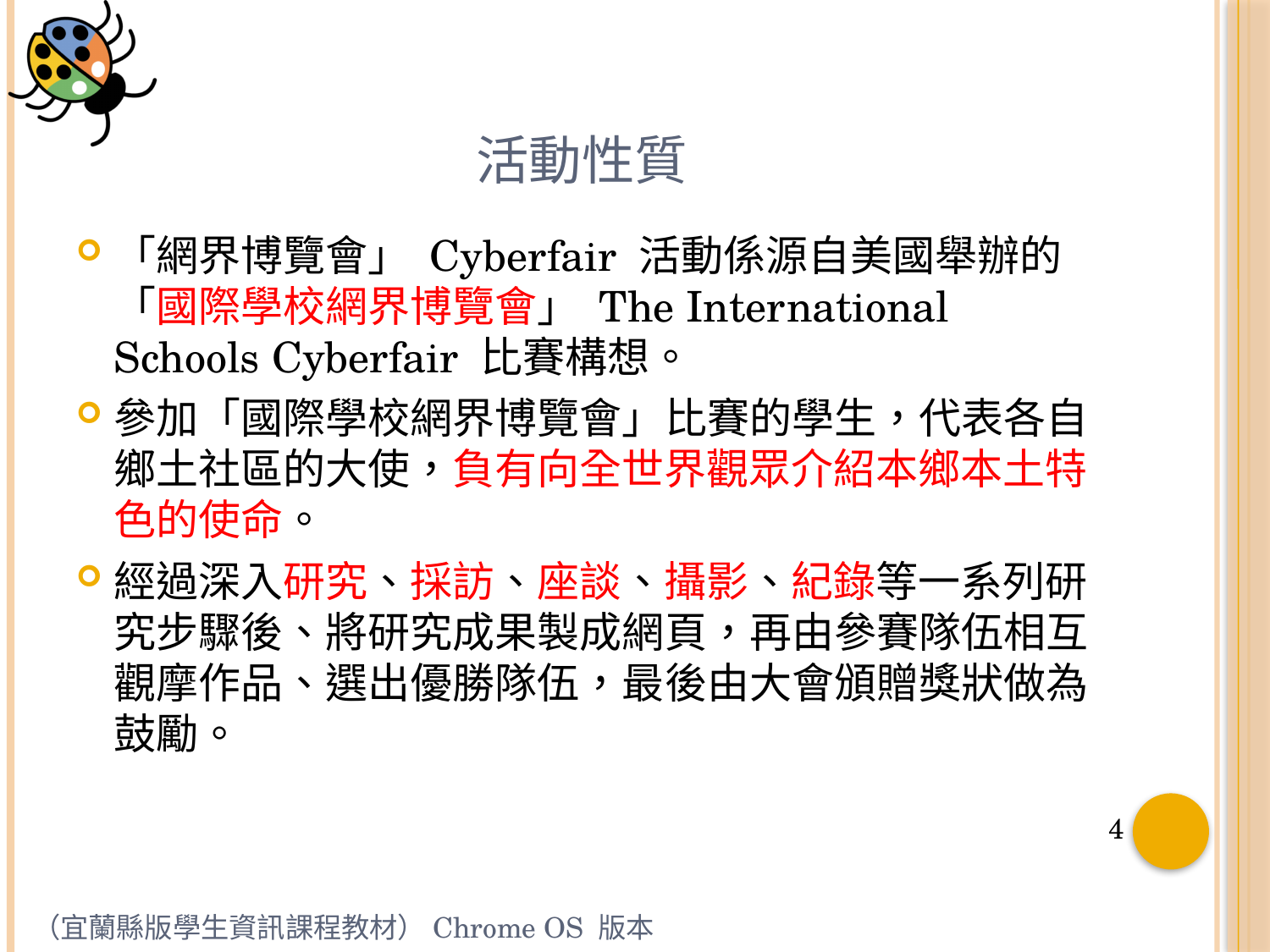

# 活動性質
「網界博覽會」 Cyberfair 活動係源自美國舉辦的 「國際學校網界博覽會」 The International Schools Cyberfair 比賽構想。
參加「國際學校網界博覽會」比賽的學生，代表各自鄉土社區的大使，負有向全世界觀眾介紹本鄉本土特色的使命。
經過深入研究、採訪、座談、攝影、紀錄等一系列研究步驟後、將研究成果製成網頁，再由參賽隊伍相互觀摩作品、選出優勝隊伍，最後由大會頒贈獎狀做為鼓勵。
（宜蘭縣版學生資訊課程教材）Chrome OS 版本